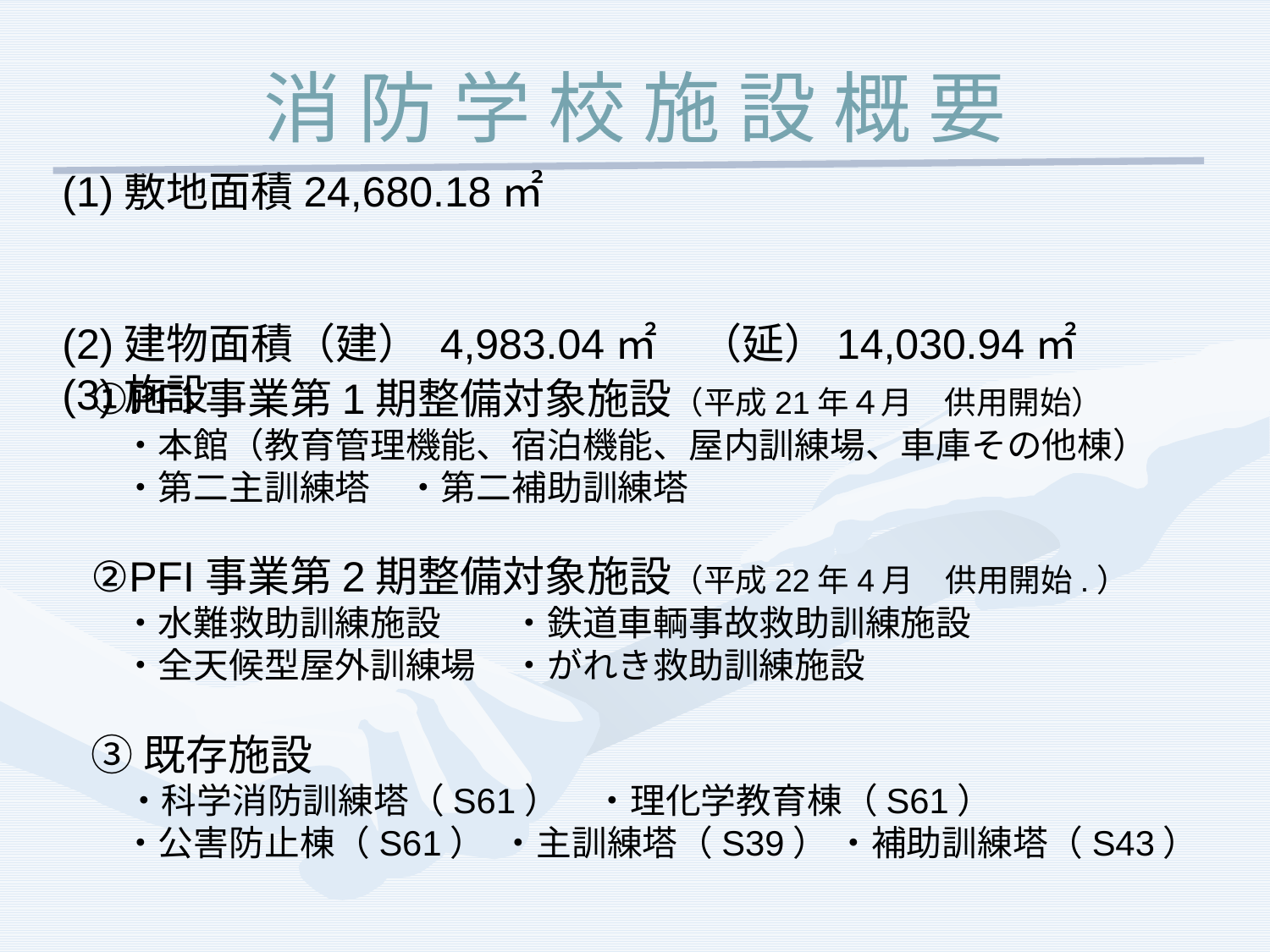

# 消 防 学 校 施 設 概 要
(1)敷地面積24,680.18㎡
(2)建物面積（建） 4,983.04㎡　（延）14,030.94㎡
(3)施設
①PFI事業第1期整備対象施設（平成21年４月　供用開始）
　　・本館（教育管理機能、宿泊機能、屋内訓練場、車庫その他棟）
　　・第二主訓練塔　・第二補助訓練塔

②PFI事業第2期整備対象施設（平成22年4月　供用開始.）
　　・水難救助訓練施設　　・鉄道車輌事故救助訓練施設
　　・全天候型屋外訓練場　・がれき救助訓練施設

③既存施設
　・科学消防訓練塔（S61）　・理化学教育棟（S61）
　　・公害防止棟（S61）  ・主訓練塔（S39） ・補助訓練塔（S43）